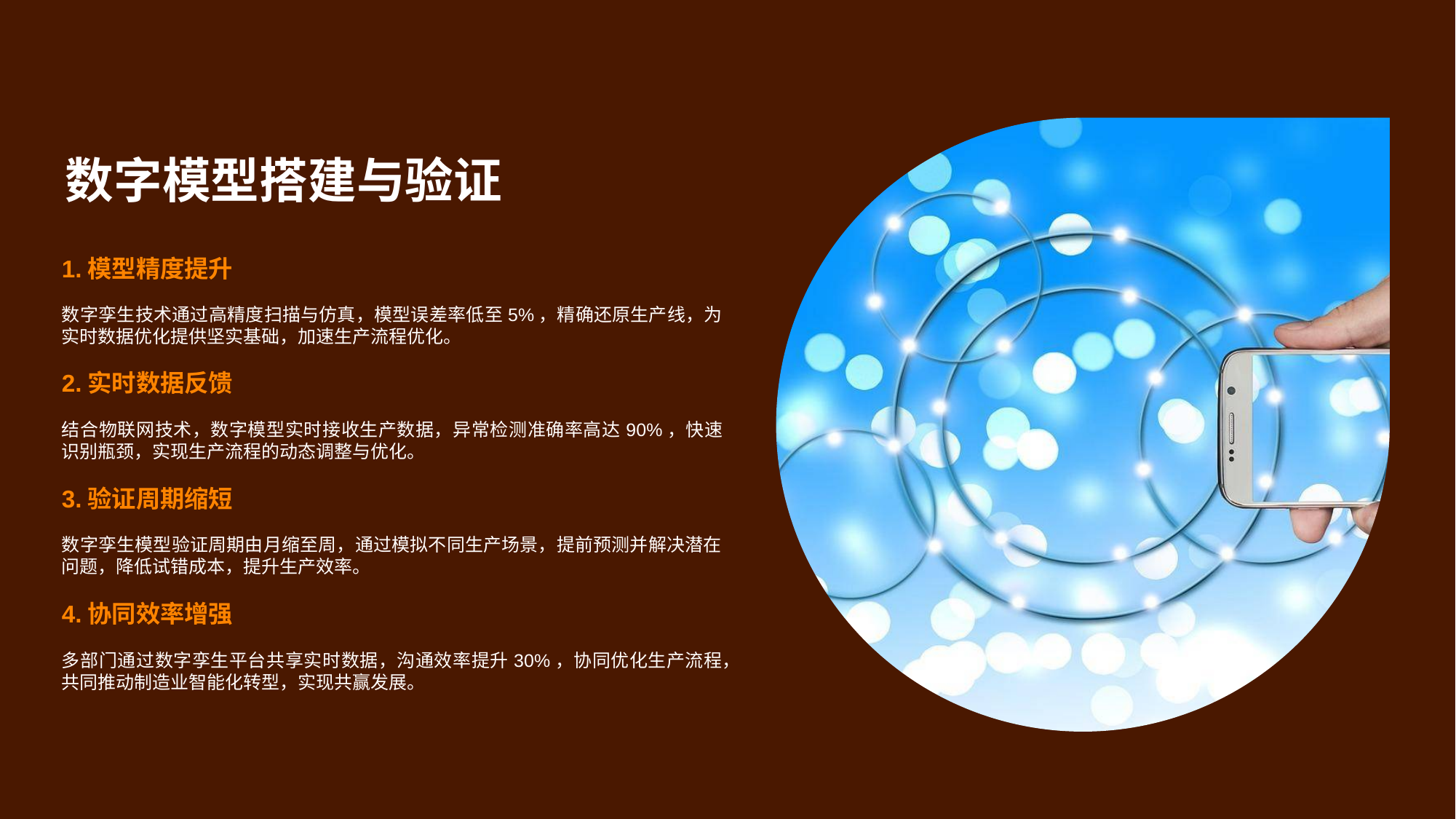

数字模型搭建与验证

1.模型精度提升
数字孪生技术通过高精度扫描与仿真，模型误差率低至5%，精确还原生产线，为实时数据优化提供坚实基础，加速生产流程优化。
2.实时数据反馈
结合物联网技术，数字模型实时接收生产数据，异常检测准确率高达90%，快速识别瓶颈，实现生产流程的动态调整与优化。
3.验证周期缩短
数字孪生模型验证周期由月缩至周，通过模拟不同生产场景，提前预测并解决潜在问题，降低试错成本，提升生产效率。
4.协同效率增强
多部门通过数字孪生平台共享实时数据，沟通效率提升30%，协同优化生产流程，共同推动制造业智能化转型，实现共赢发展。